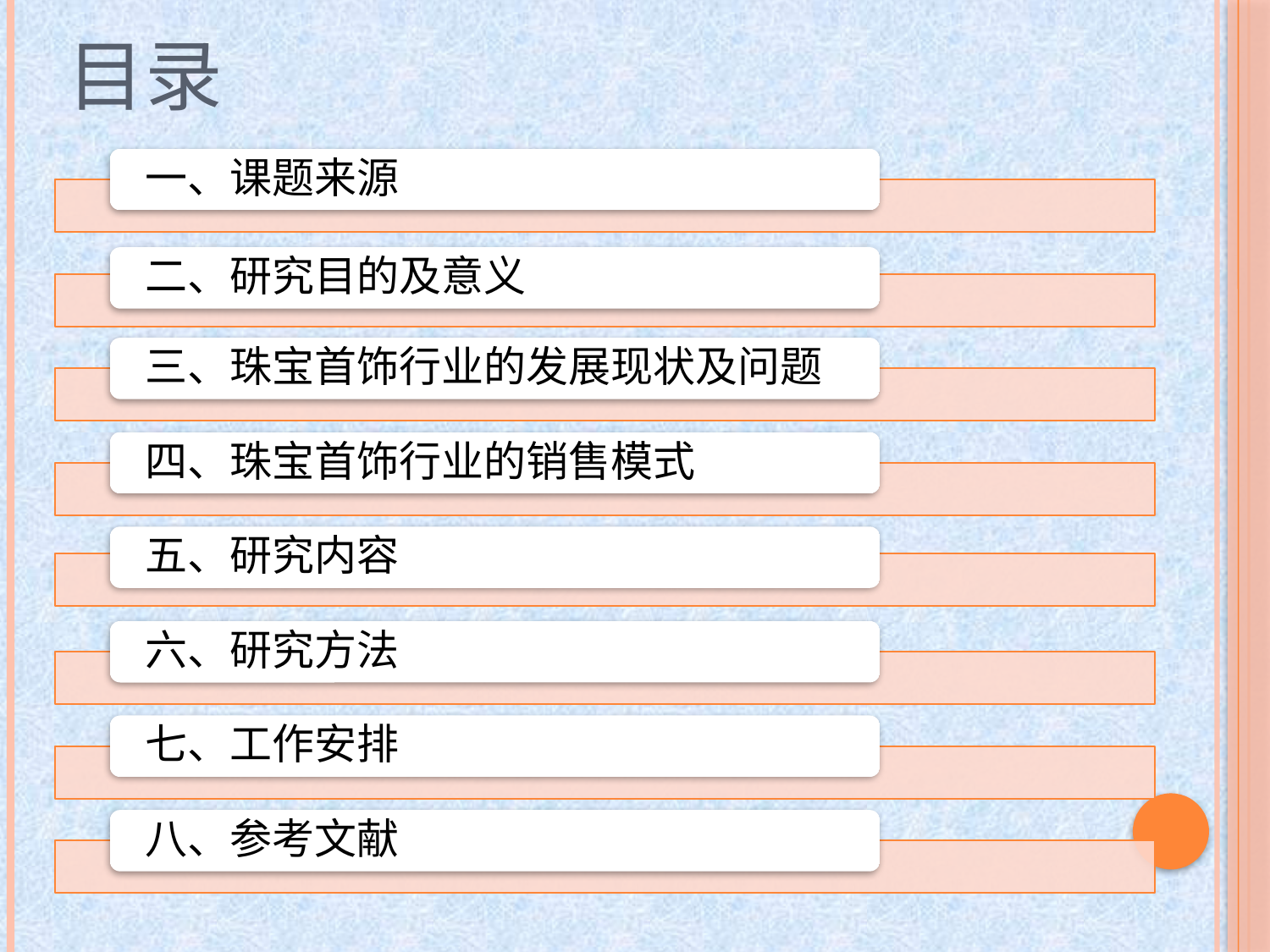

# 目录
一、课题来源
二、研究目的及意义
三、珠宝首饰行业的发展现状及问题
四、珠宝首饰行业的销售模式
五、研究内容
六、研究方法
七、工作安排
八、参考文献